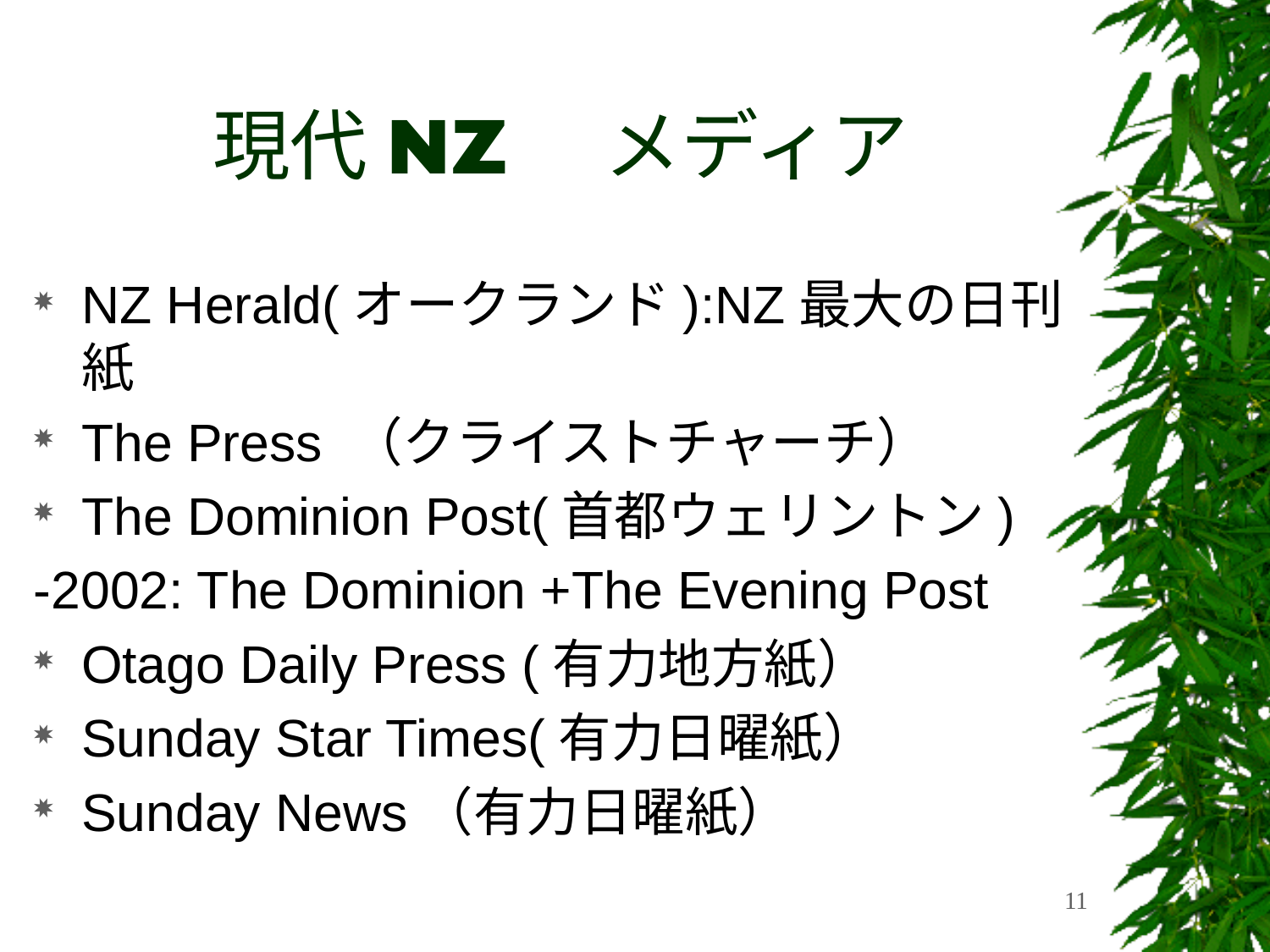

# 現代NZ　メディア
NZ Herald(オークランド):NZ最大の日刊紙
The Press （クライストチャーチ）
The Dominion Post(首都ウェリントン)
-2002: The Dominion +The Evening Post
Otago Daily Press (有力地方紙）
Sunday Star Times(有力日曜紙）
Sunday News（有力日曜紙）

11